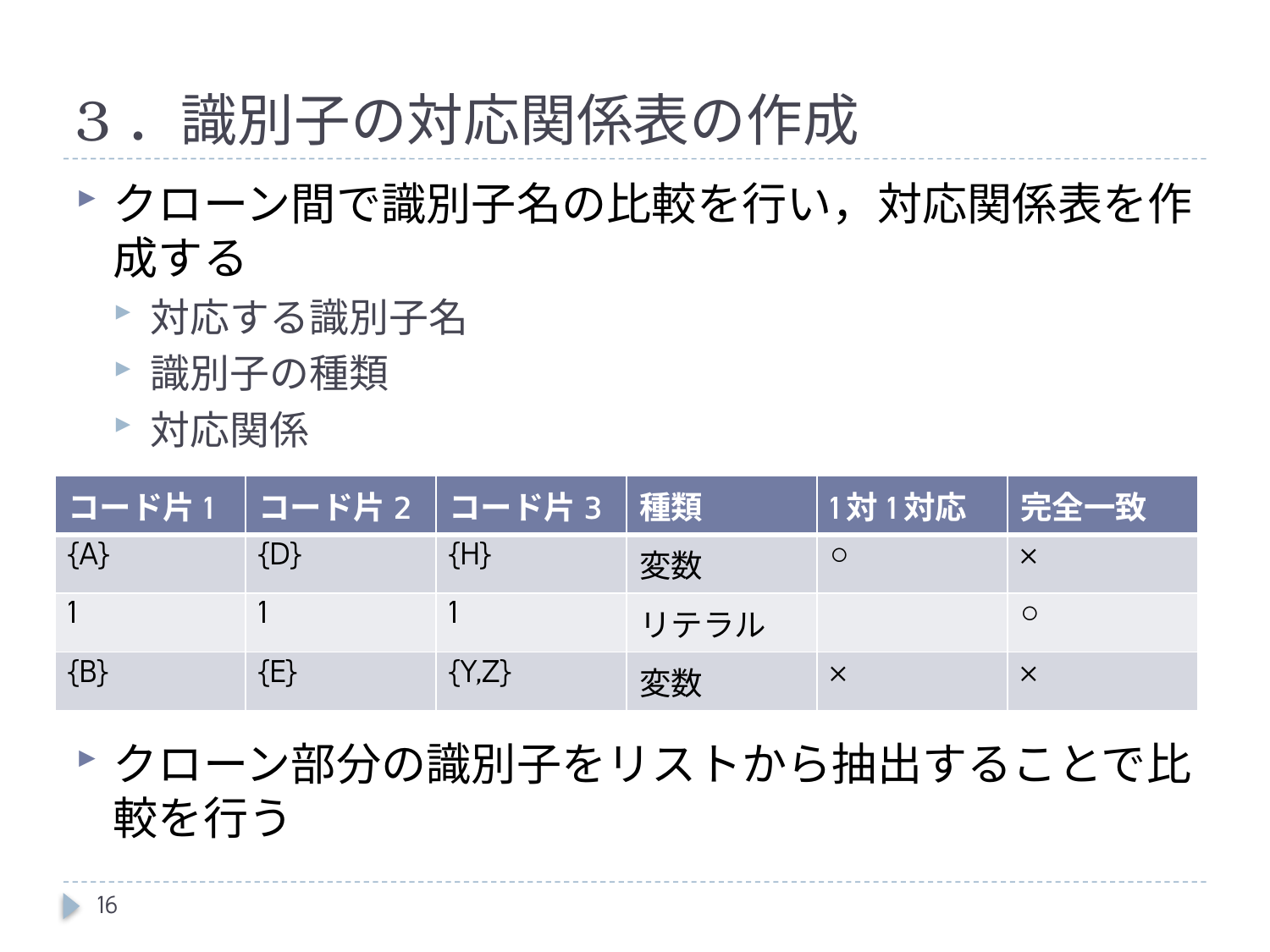

# 3．識別子の対応関係表の作成
クローン間で識別子名の比較を行い，対応関係表を作成する
対応する識別子名
識別子の種類
対応関係

クローン部分の識別子をリストから抽出することで比較を行う

| コード片1 | コード片2 | コード片3 | 種類 | 1対1対応 | 完全一致 |
| --- | --- | --- | --- | --- | --- |
| {A} | {D} | {H} | 変数 | ○ | × |
| 1 | 1 | 1 | リテラル |  | ○ |
| {B} | {E} | {Y,Z} | 変数 | × | × |
16